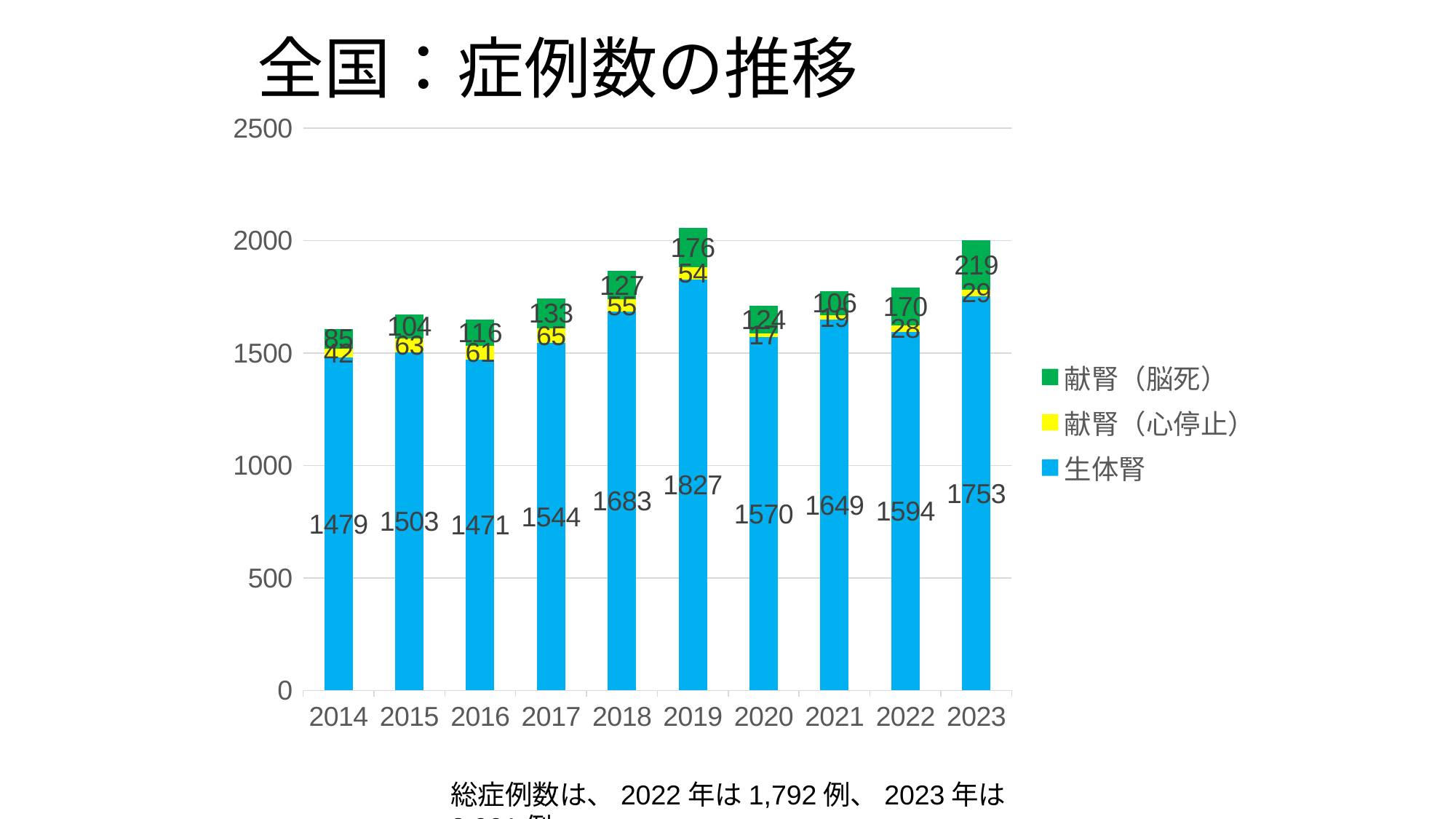

# 全国：症例数の推移

### Chart

| Category | 生体腎 | 献腎（心停止） | 献腎（脳死） |
|---|---|---|---|
| 2014 | 1479.0 | 42.0 | 85.0 |
| 2015 | 1503.0 | 63.0 | 104.0 |
| 2016 | 1471.0 | 61.0 | 116.0 |
| 2017 | 1544.0 | 65.0 | 133.0 |
| 2018 | 1683.0 | 55.0 | 127.0 |
| 2019 | 1827.0 | 54.0 | 176.0 |
| 2020 | 1570.0 | 17.0 | 124.0 |
| 2021 | 1649.0 | 19.0 | 106.0 |
| 2022 | 1594.0 | 28.0 | 170.0 |
| 2023 | 1753.0 | 29.0 | 219.0 |
総症例数は、2022年は1,792例、2023年は2,001例